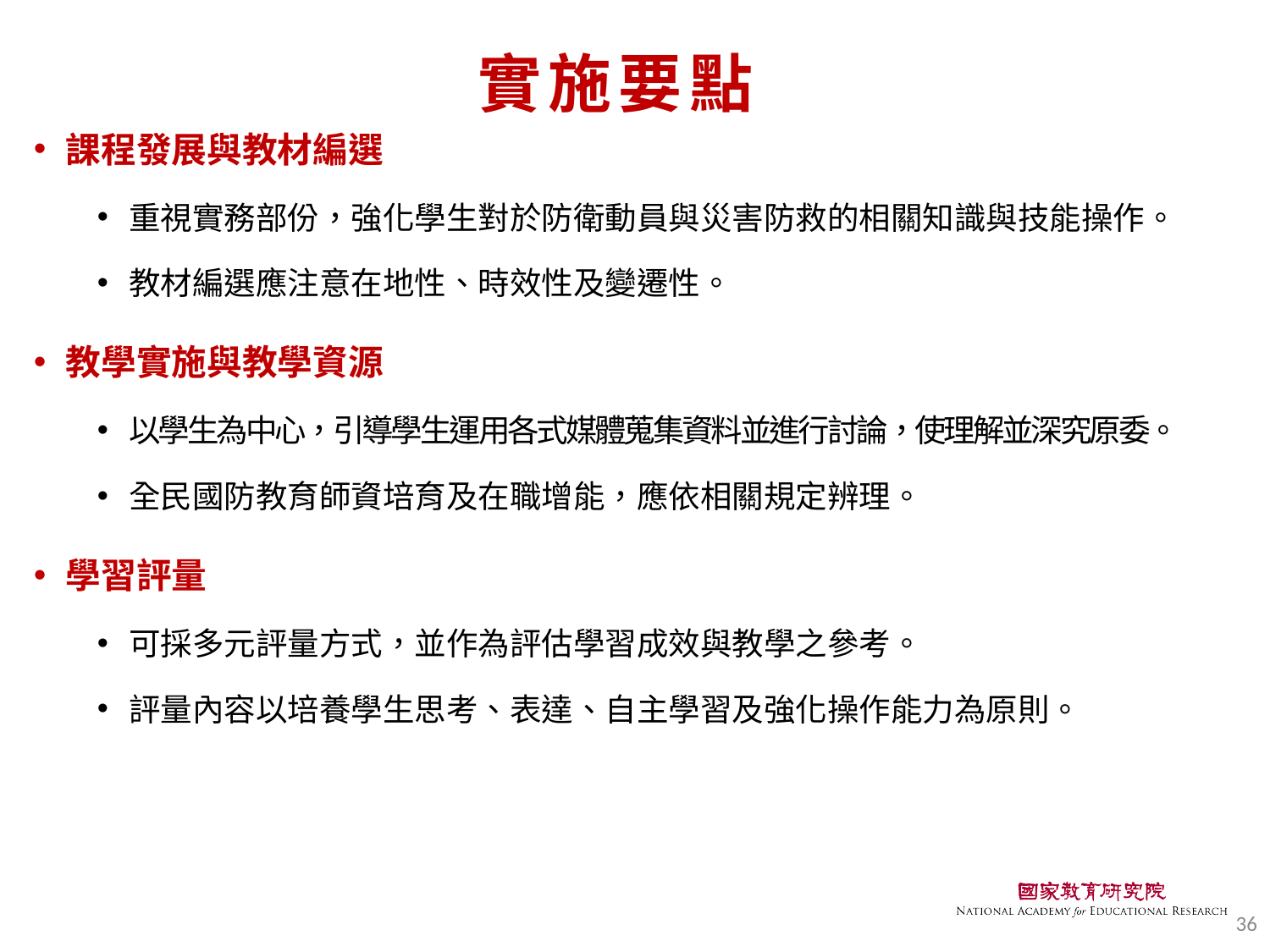

# 實施要點
課程發展與教材編選
重視實務部份，強化學生對於防衛動員與災害防救的相關知識與技能操作。
教材編選應注意在地性、時效性及變遷性。
教學實施與教學資源
以學生為中心，引導學生運用各式媒體蒐集資料並進行討論，使理解並深究原委。
全民國防教育師資培育及在職增能，應依相關規定辨理。
學習評量
可採多元評量方式，並作為評估學習成效與教學之參考。
評量內容以培養學生思考、表達、自主學習及強化操作能力為原則。
36